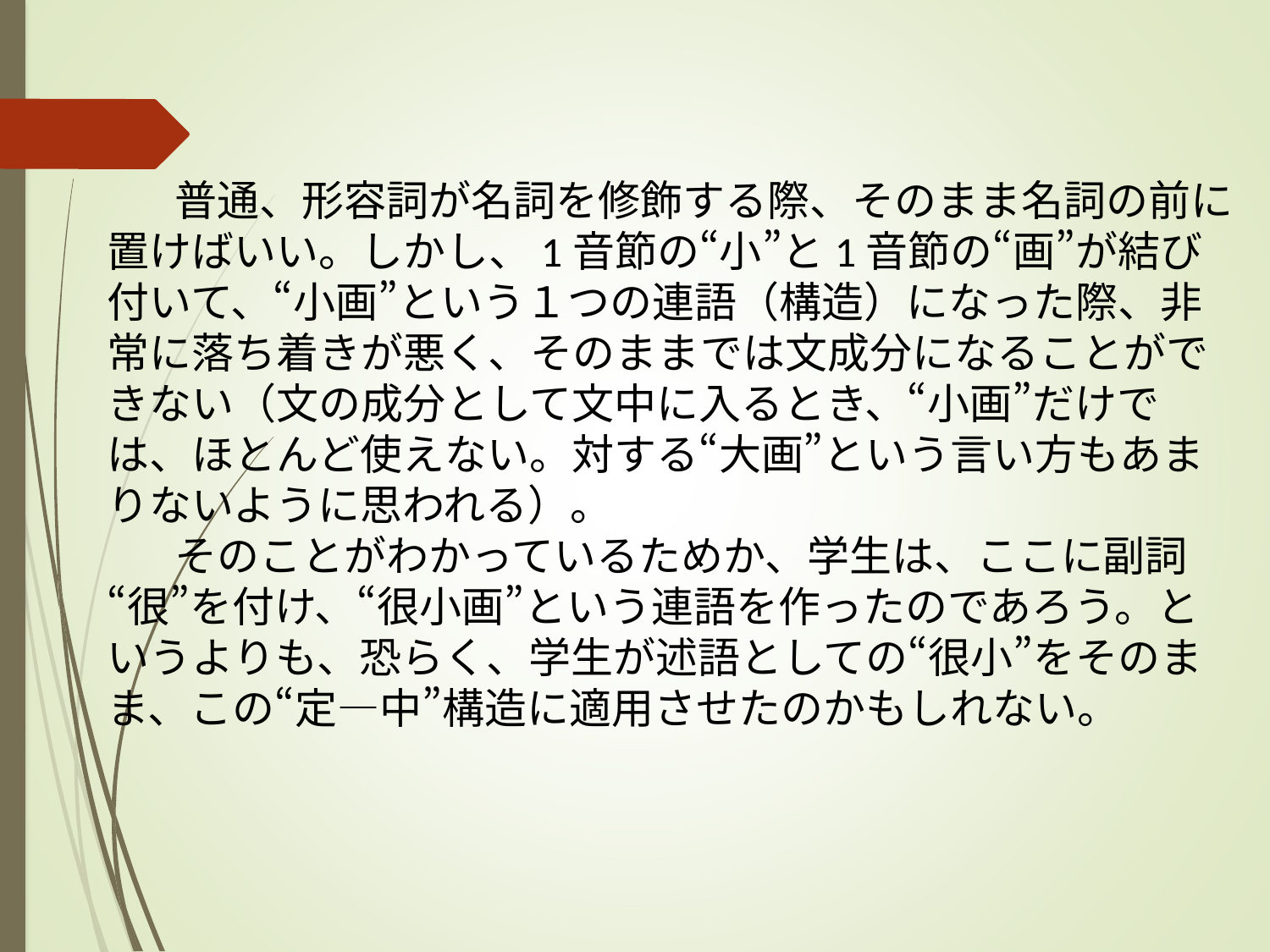

普通、形容詞が名詞を修飾する際、そのまま名詞の前に置けばいい。しかし、1音節の“小”と1音節の“画”が結び付いて、“小画”という１つの連語（構造）になった際、非常に落ち着きが悪く、そのままでは文成分になることができない（文の成分として文中に入るとき、“小画”だけでは、ほとんど使えない。対する“大画”という言い方もあまりないように思われる）。
　そのことがわかっているためか、学生は、ここに副詞“很”を付け、“很小画”という連語を作ったのであろう。というよりも、恐らく、学生が述語としての“很小”をそのまま、この“定―中”構造に適用させたのかもしれない。